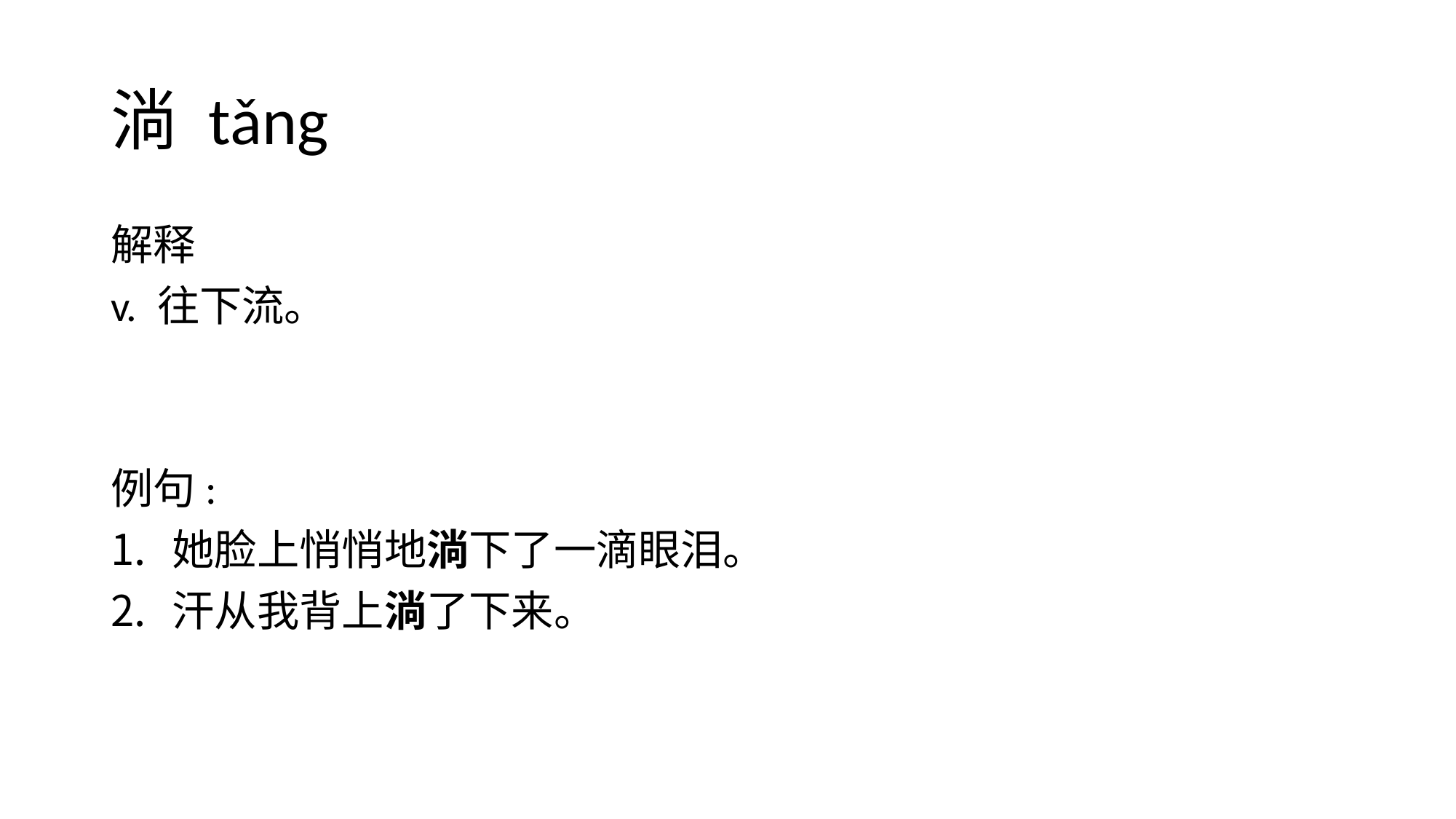

# 淌 tǎng
解释
v. 往下流。

例句:
她脸上悄悄地淌下了一滴眼泪。
汗从我背上淌了下来。